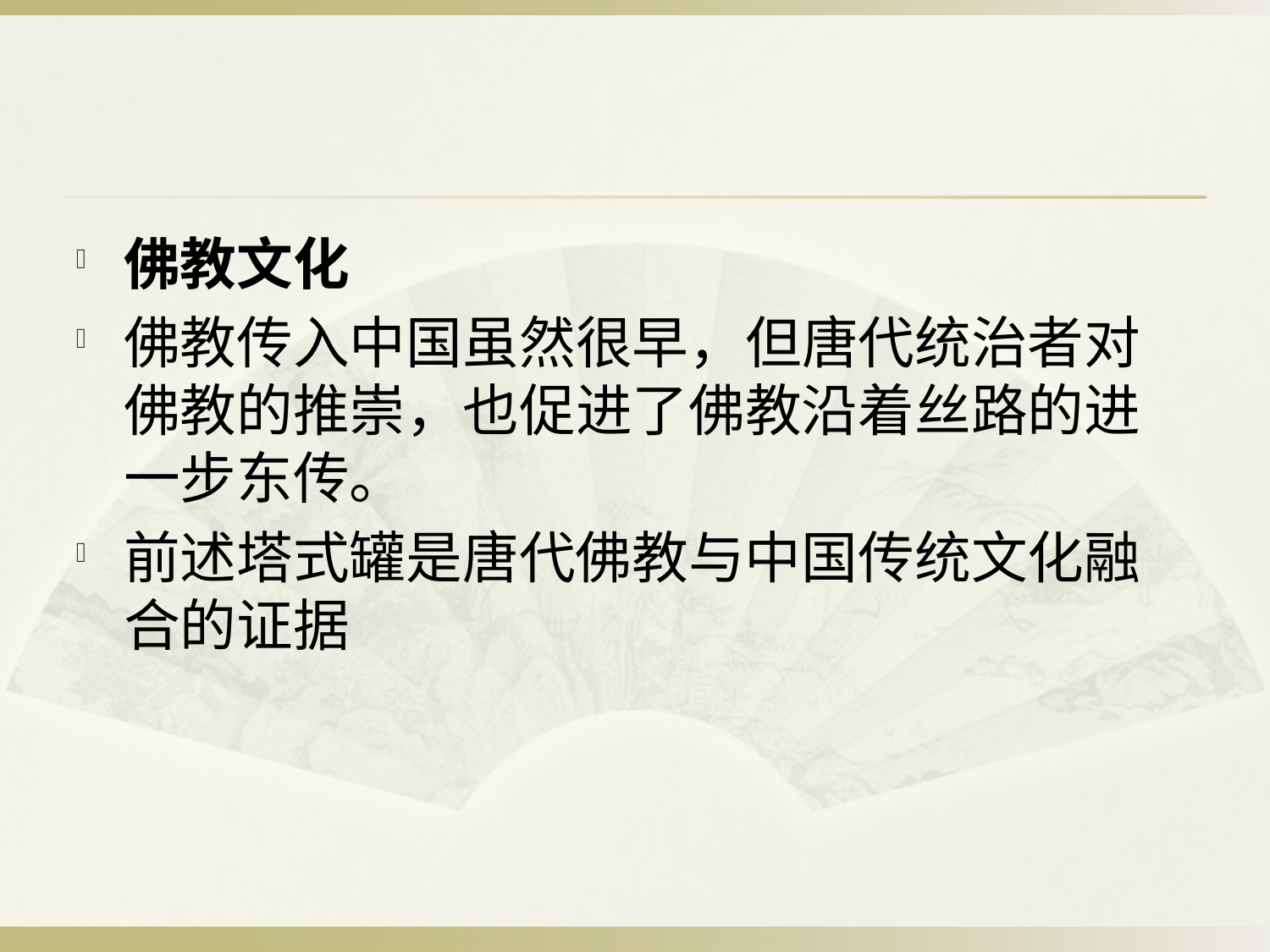

#
佛教文化
佛教传入中国虽然很早，但唐代统治者对佛教的推崇，也促进了佛教沿着丝路的进一步东传。
前述塔式罐是唐代佛教与中国传统文化融合的证据